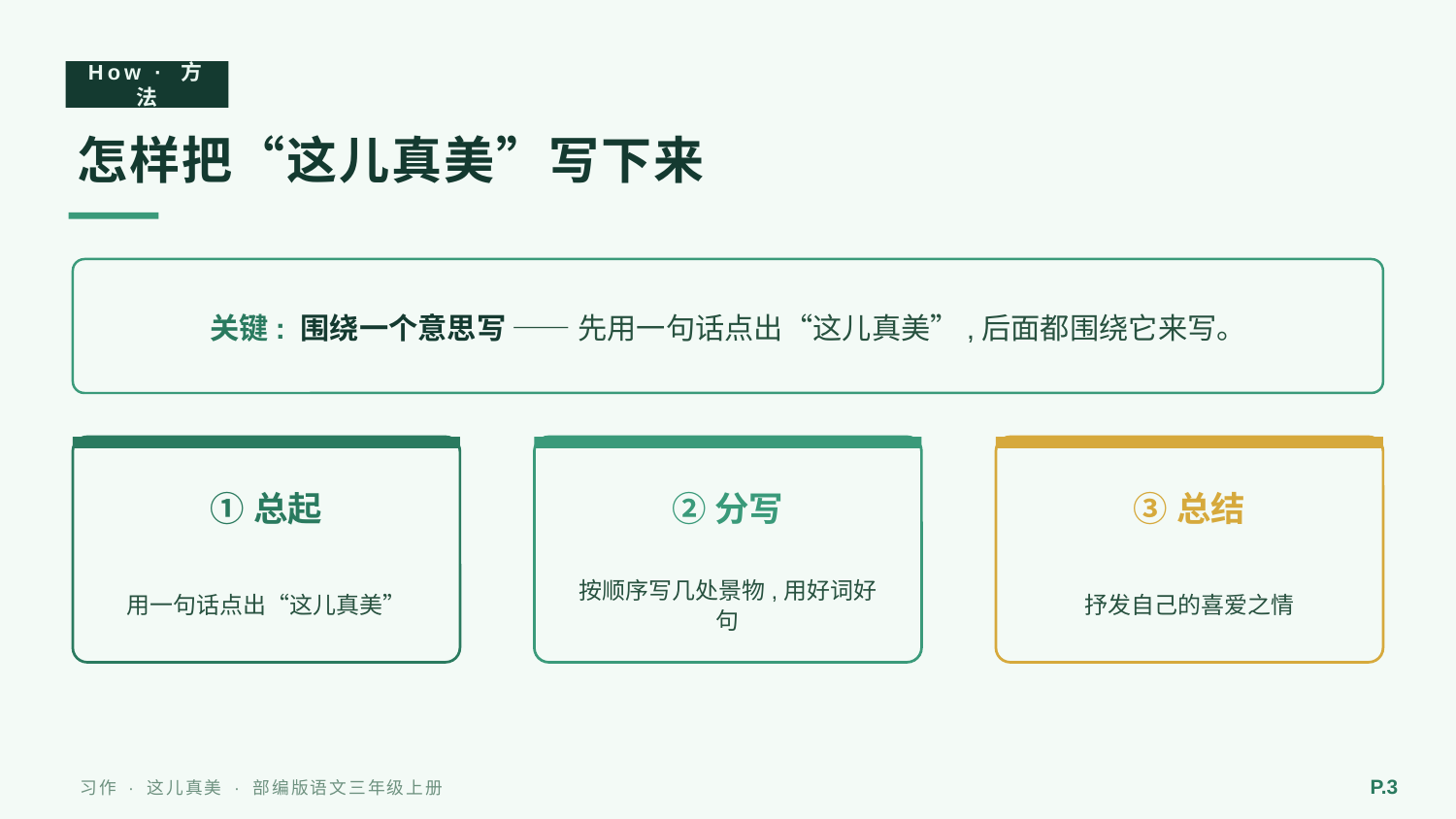

How · 方法

怎样把“这儿真美”写下来

关键: 围绕一个意思写 —— 先用一句话点出“这儿真美”,后面都围绕它来写。

①总起
②分写
③总结
用一句话点出“这儿真美”
按顺序写几处景物,用好词好句
抒发自己的喜爱之情
P.3
习作 · 这儿真美 · 部编版语文三年级上册